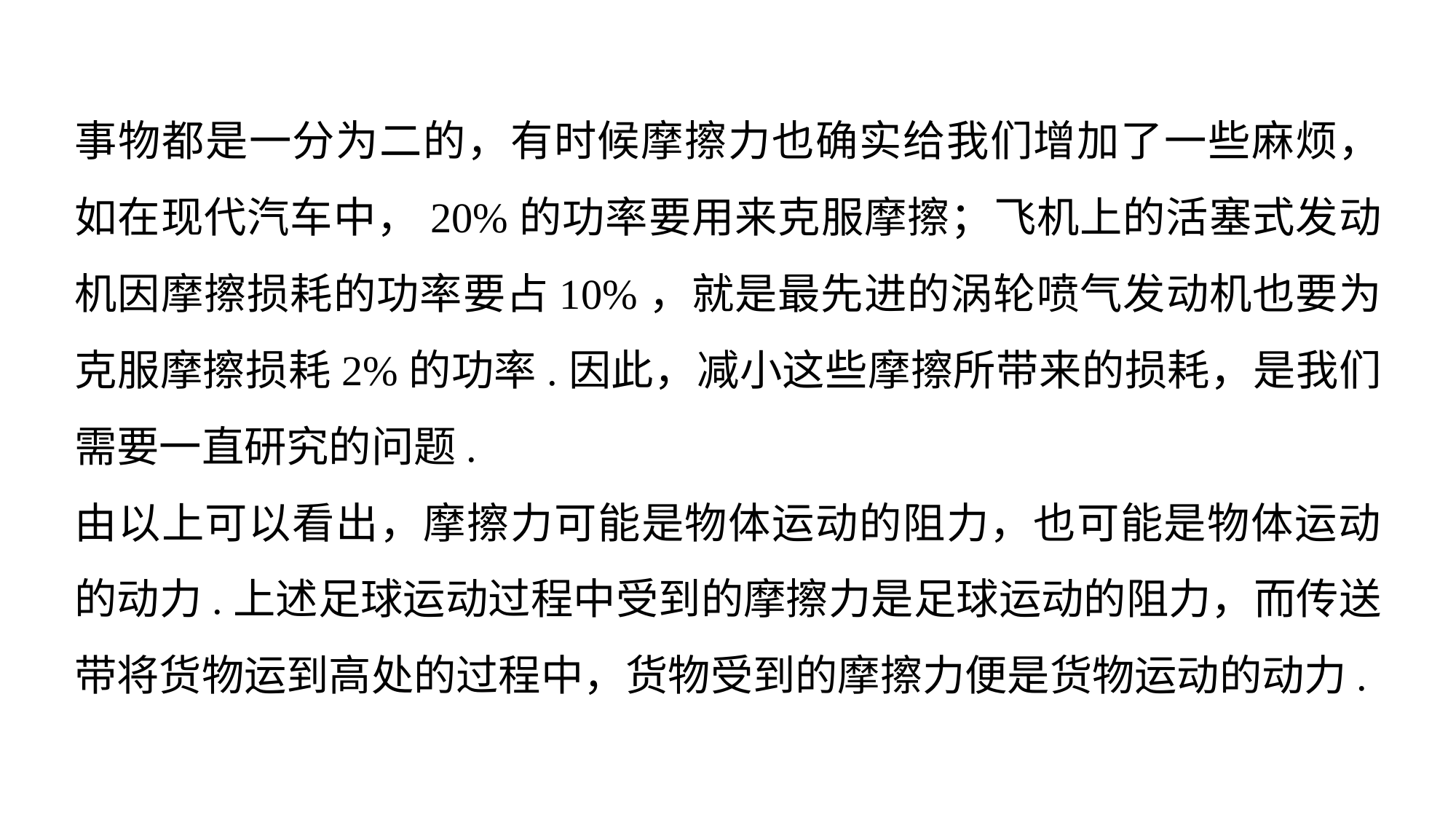

事物都是一分为二的，有时候摩擦力也确实给我们增加了一些麻烦，如在现代汽车中，20%的功率要用来克服摩擦；飞机上的活塞式发动机因摩擦损耗的功率要占10%，就是最先进的涡轮喷气发动机也要为克服摩擦损耗2%的功率.因此，减小这些摩擦所带来的损耗，是我们需要一直研究的问题.
由以上可以看出，摩擦力可能是物体运动的阻力，也可能是物体运动的动力.上述足球运动过程中受到的摩擦力是足球运动的阻力，而传送带将货物运到高处的过程中，货物受到的摩擦力便是货物运动的动力.